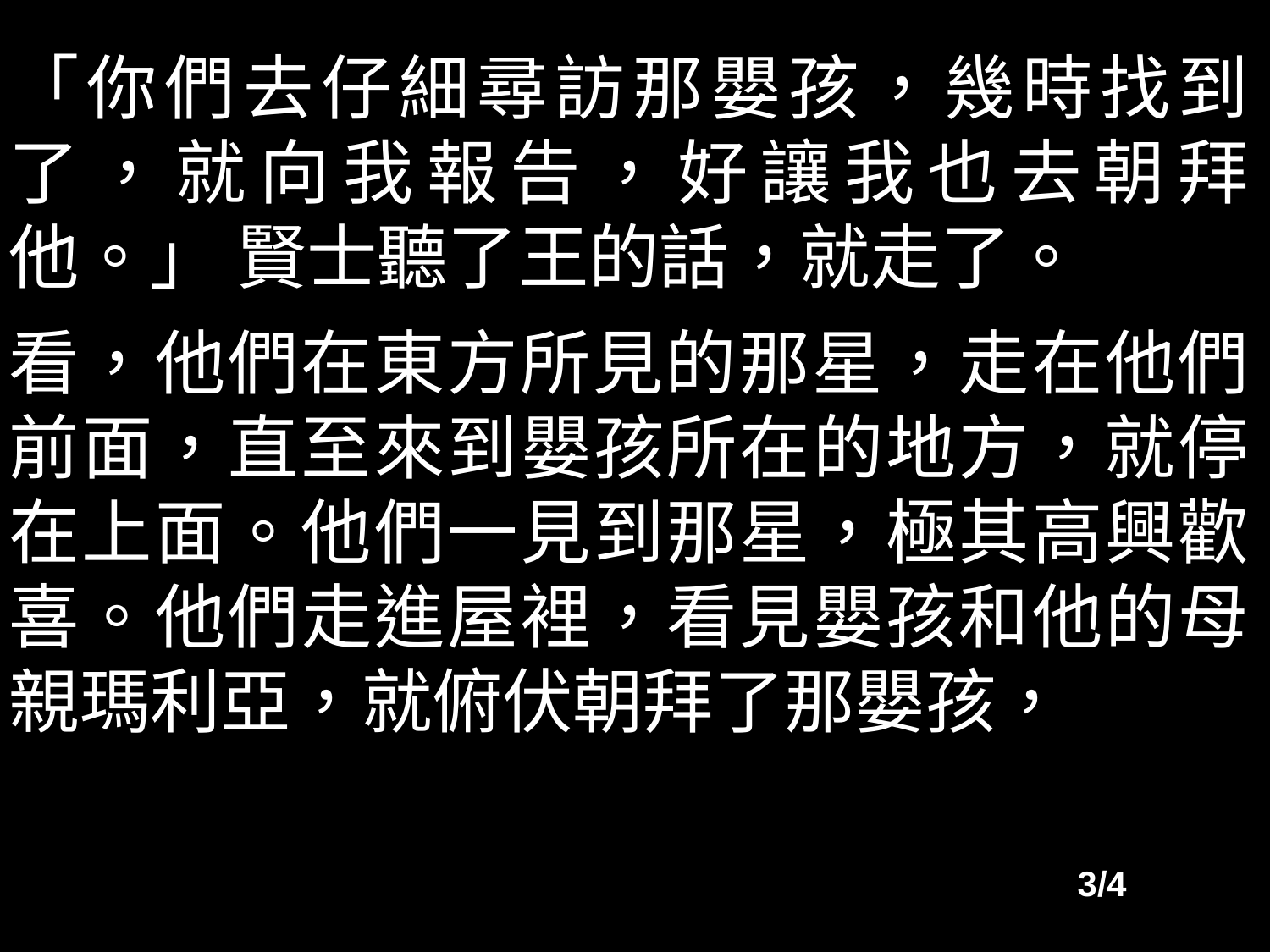

「你們去仔細尋訪那嬰孩，幾時找到了，就向我報告，好讓我也去朝拜他。」 賢士聽了王的話，就走了。
看，他們在東方所見的那星，走在他們前面，直至來到嬰孩所在的地方，就停在上面。他們一見到那星，極其高興歡喜。他們走進屋裡，看見嬰孩和他的母親瑪利亞，就俯伏朝拜了那嬰孩，
3/4